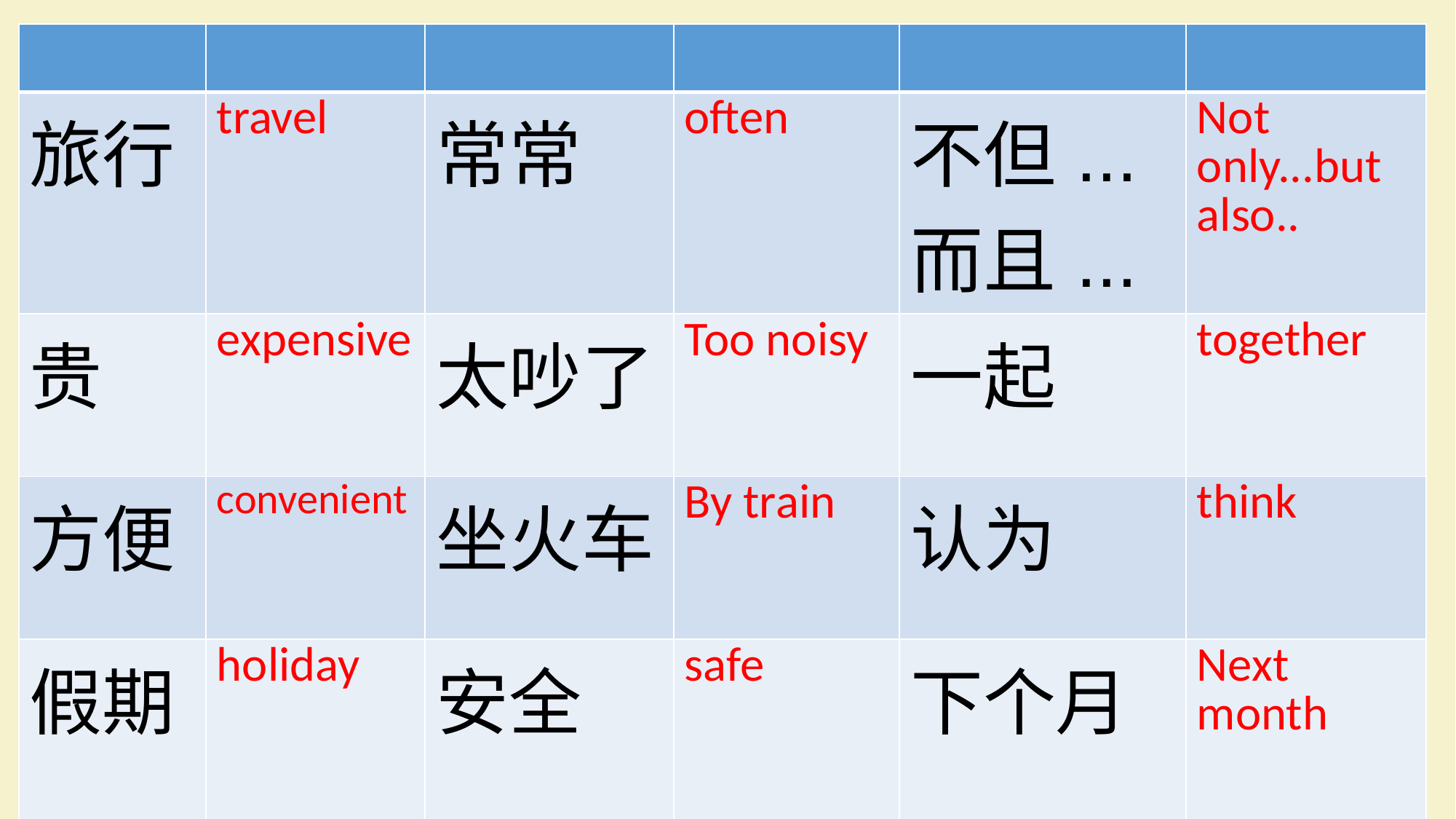

|  |  |  |  |  |  |
| --- | --- | --- | --- | --- | --- |
| 旅行 | travel | 常常 | often | 不但...而且... | Not only...but also.. |
| 贵 | expensive | 太吵了 | Too noisy | 一起 | together |
| 方便 | convenient | 坐火车 | By train | 认为 | think |
| 假期 | holiday | 安全 | safe | 下个月 | Next month |